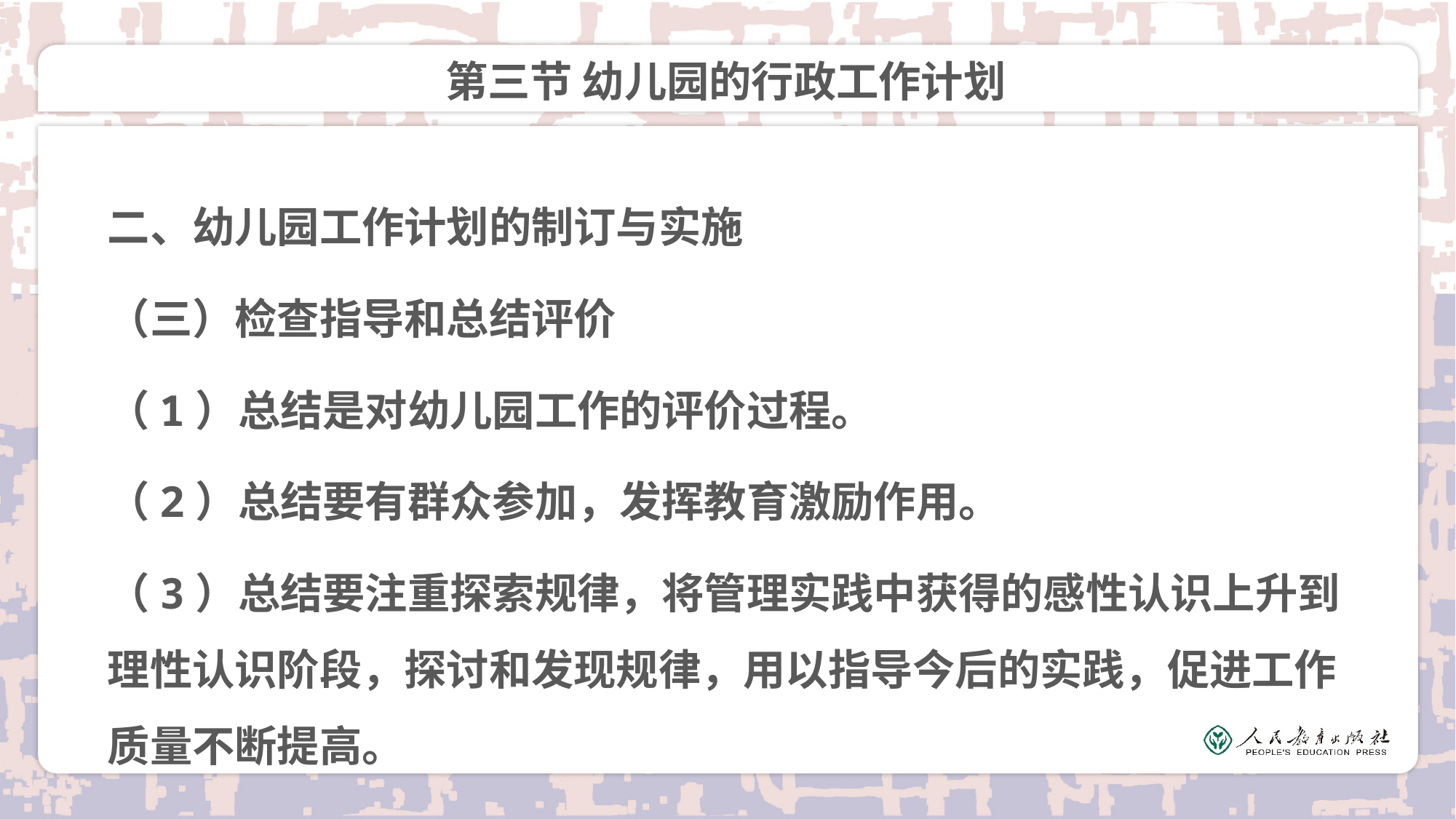

# 第三节 幼儿园的行政工作计划
二、幼儿园工作计划的制订与实施
（三）检查指导和总结评价
（1）总结是对幼儿园工作的评价过程。
（2）总结要有群众参加，发挥教育激励作用。
（3）总结要注重探索规律，将管理实践中获得的感性认识上升到理性认识阶段，探讨和发现规律，用以指导今后的实践，促进工作质量不断提高。